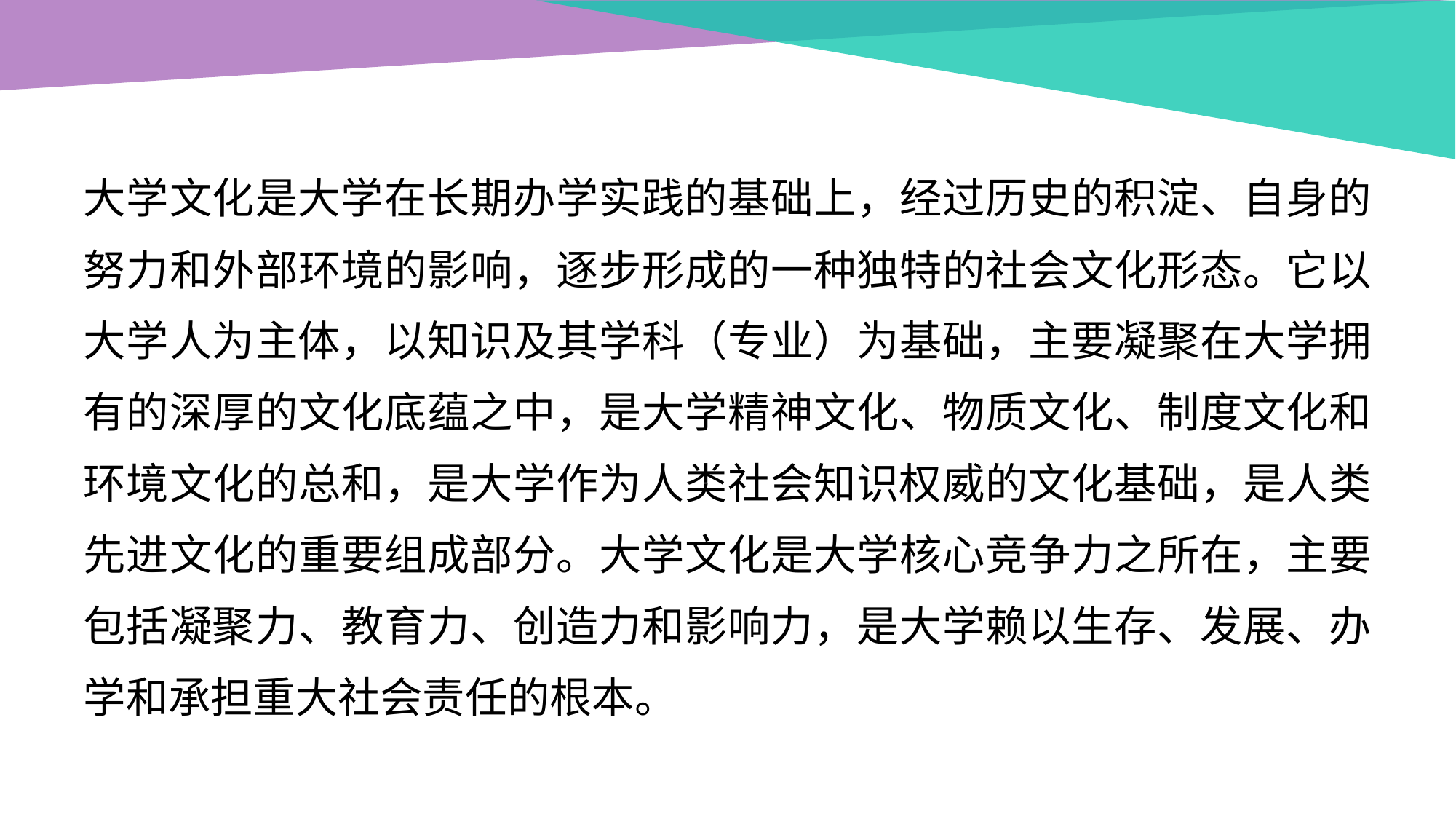

大学文化是大学在长期办学实践的基础上，经过历史的积淀、自身的努力和外部环境的影响，逐步形成的一种独特的社会文化形态。它以大学人为主体，以知识及其学科（专业）为基础，主要凝聚在大学拥有的深厚的文化底蕴之中，是大学精神文化、物质文化、制度文化和环境文化的总和，是大学作为人类社会知识权威的文化基础，是人类先进文化的重要组成部分。大学文化是大学核心竞争力之所在，主要包括凝聚力、教育力、创造力和影响力，是大学赖以生存、发展、办学和承担重大社会责任的根本。